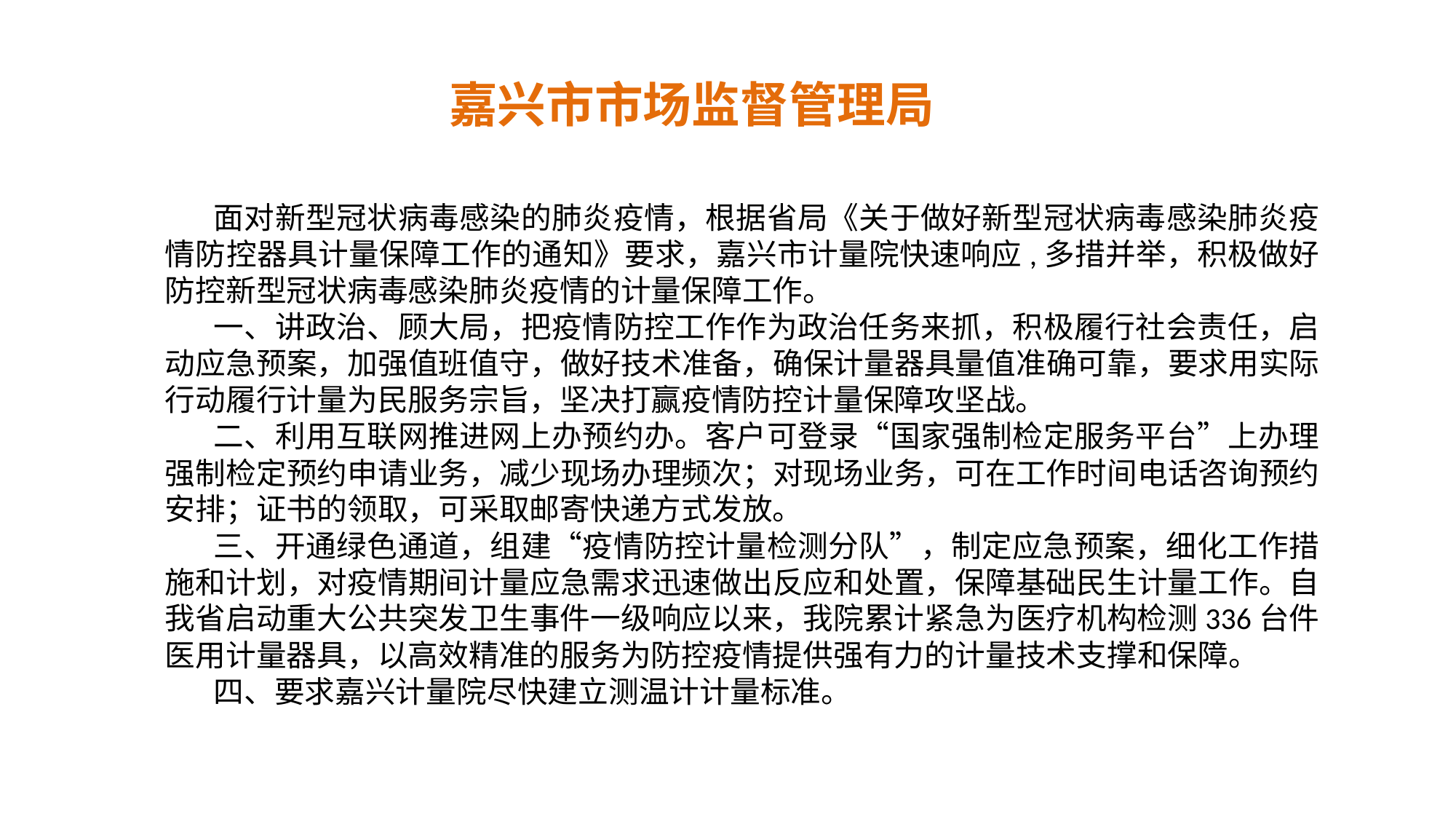

嘉兴市市场监督管理局
面对新型冠状病毒感染的肺炎疫情，根据省局《关于做好新型冠状病毒感染肺炎疫情防控器具计量保障工作的通知》要求，嘉兴市计量院快速响应,多措并举，积极做好防控新型冠状病毒感染肺炎疫情的计量保障工作。
一、讲政治、顾大局，把疫情防控工作作为政治任务来抓，积极履行社会责任，启动应急预案，加强值班值守，做好技术准备，确保计量器具量值准确可靠，要求用实际行动履行计量为民服务宗旨，坚决打赢疫情防控计量保障攻坚战。
二、利用互联网推进网上办预约办。客户可登录“国家强制检定服务平台”上办理强制检定预约申请业务，减少现场办理频次；对现场业务，可在工作时间电话咨询预约安排；证书的领取，可采取邮寄快递方式发放。
三、开通绿色通道，组建“疫情防控计量检测分队”，制定应急预案，细化工作措施和计划，对疫情期间计量应急需求迅速做出反应和处置，保障基础民生计量工作。自我省启动重大公共突发卫生事件一级响应以来，我院累计紧急为医疗机构检测336台件医用计量器具，以高效精准的服务为防控疫情提供强有力的计量技术支撑和保障。
四、要求嘉兴计量院尽快建立测温计计量标准。